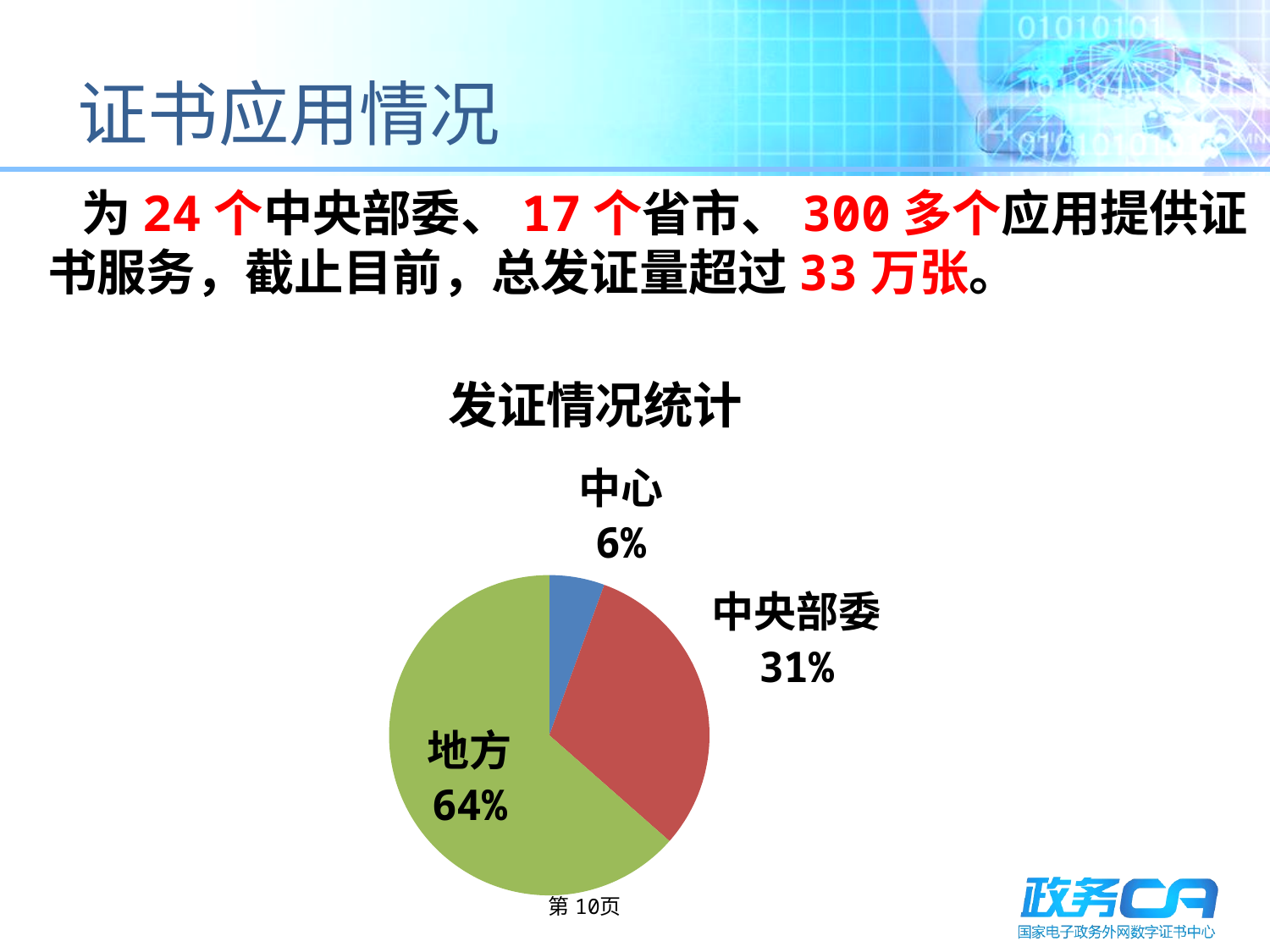

# 证书应用情况
  为24个中央部委、17个省市、300多个应用提供证书服务，截止目前，总发证量超过33万张。

### Chart: 发证情况统计

| Category |  |
|---|---|
| 中心 | 18435.0 |
| 中央部委 | 102020.0 |
| 地方 | 209659.0 |
第10页